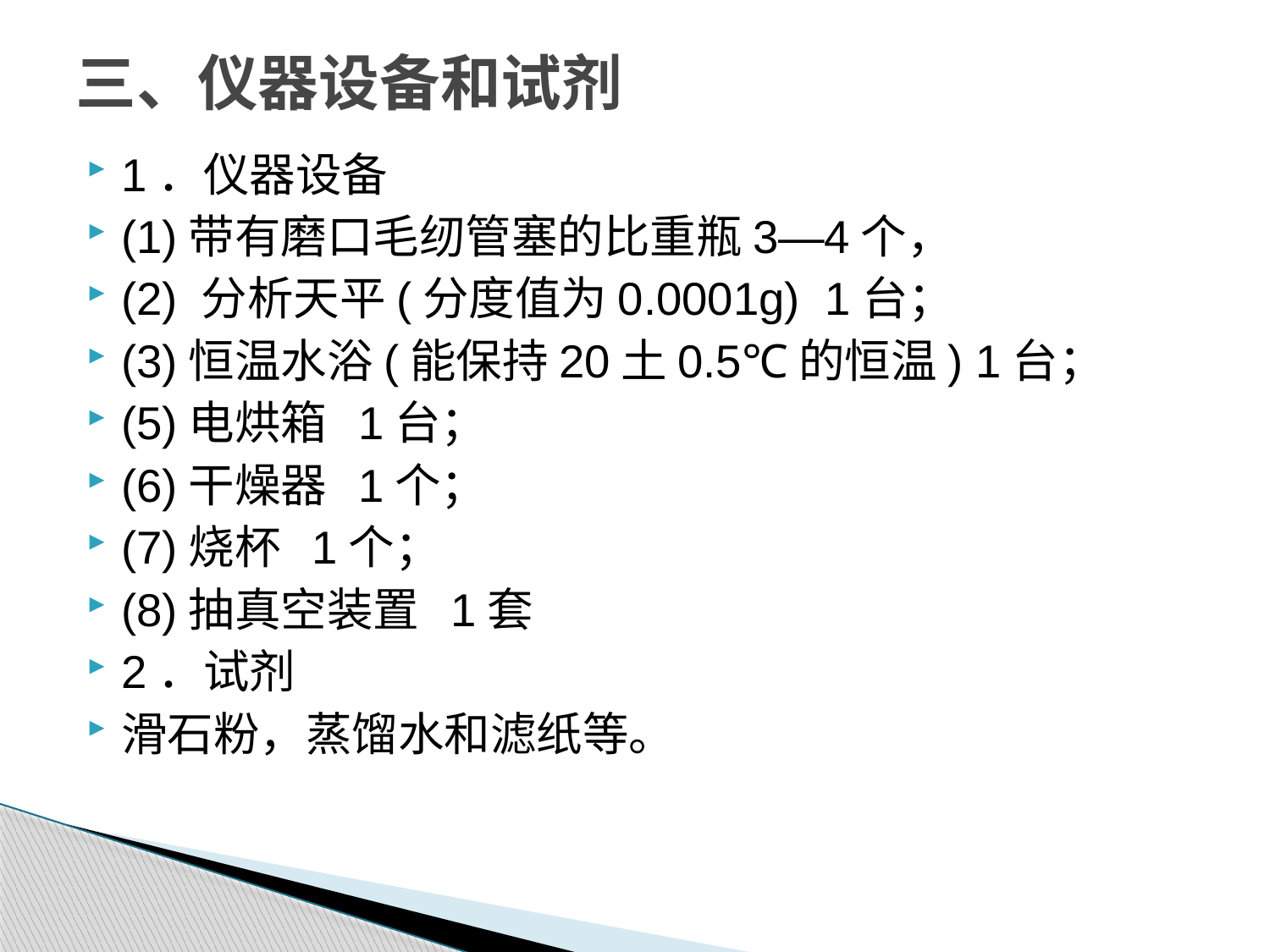

# 三、仪器设备和试剂
1．仪器设备
(1)带有磨口毛纫管塞的比重瓶3—4个，
(2) 分析天平(分度值为0.0001g)  1台；
(3)恒温水浴(能保持20土0.5℃的恒温) 1台；
(5)电烘箱  1台；
(6)干燥器  1个；
(7)烧杯  1个；
(8)抽真空装置  1套
2．试剂
滑石粉，蒸馏水和滤纸等。